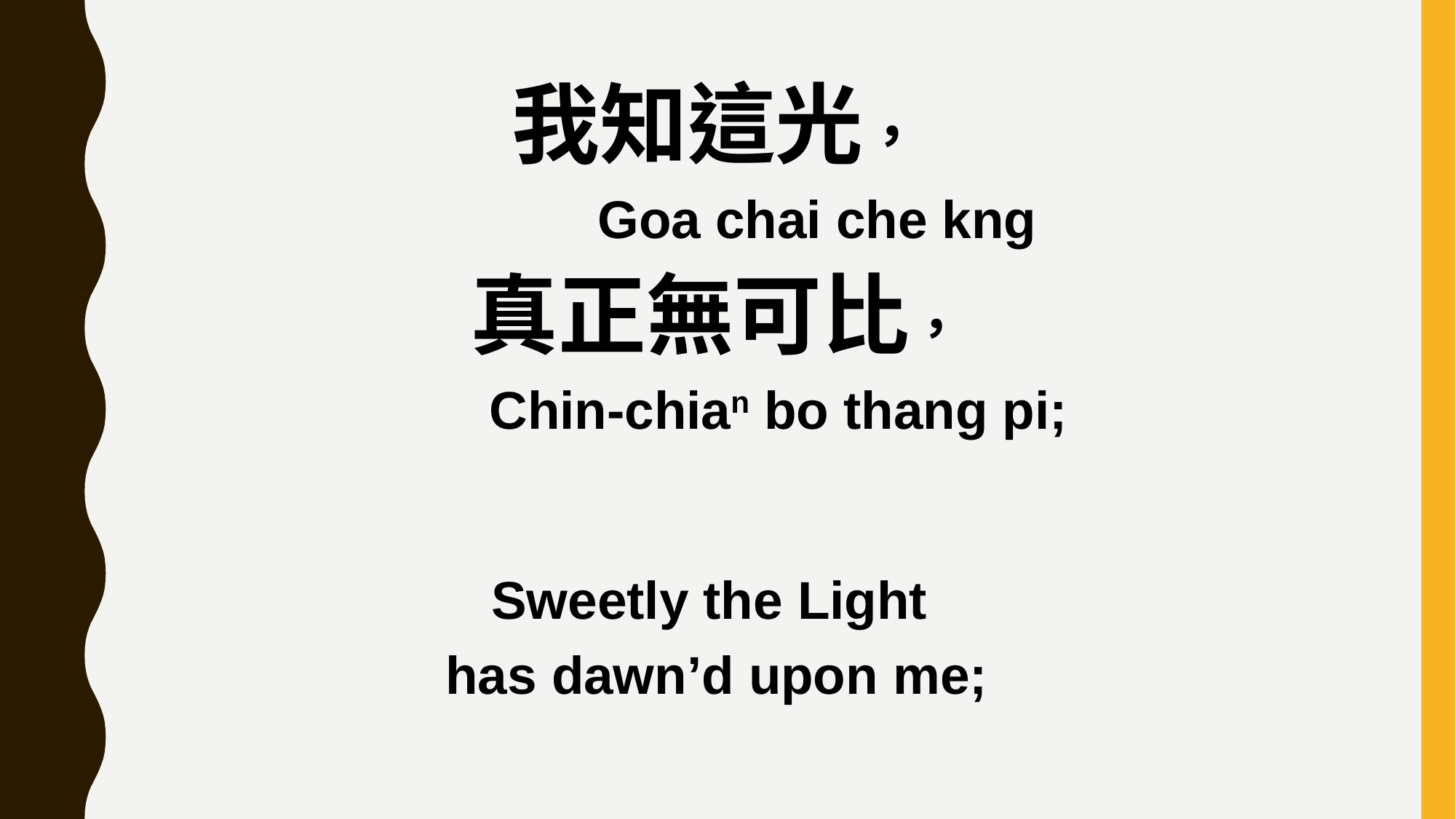

我知這光，
                                  Goa chai che kng
真正無可比，
          Chin-chian bo thang pi;

Sweetly the Light
has dawn’d upon me;